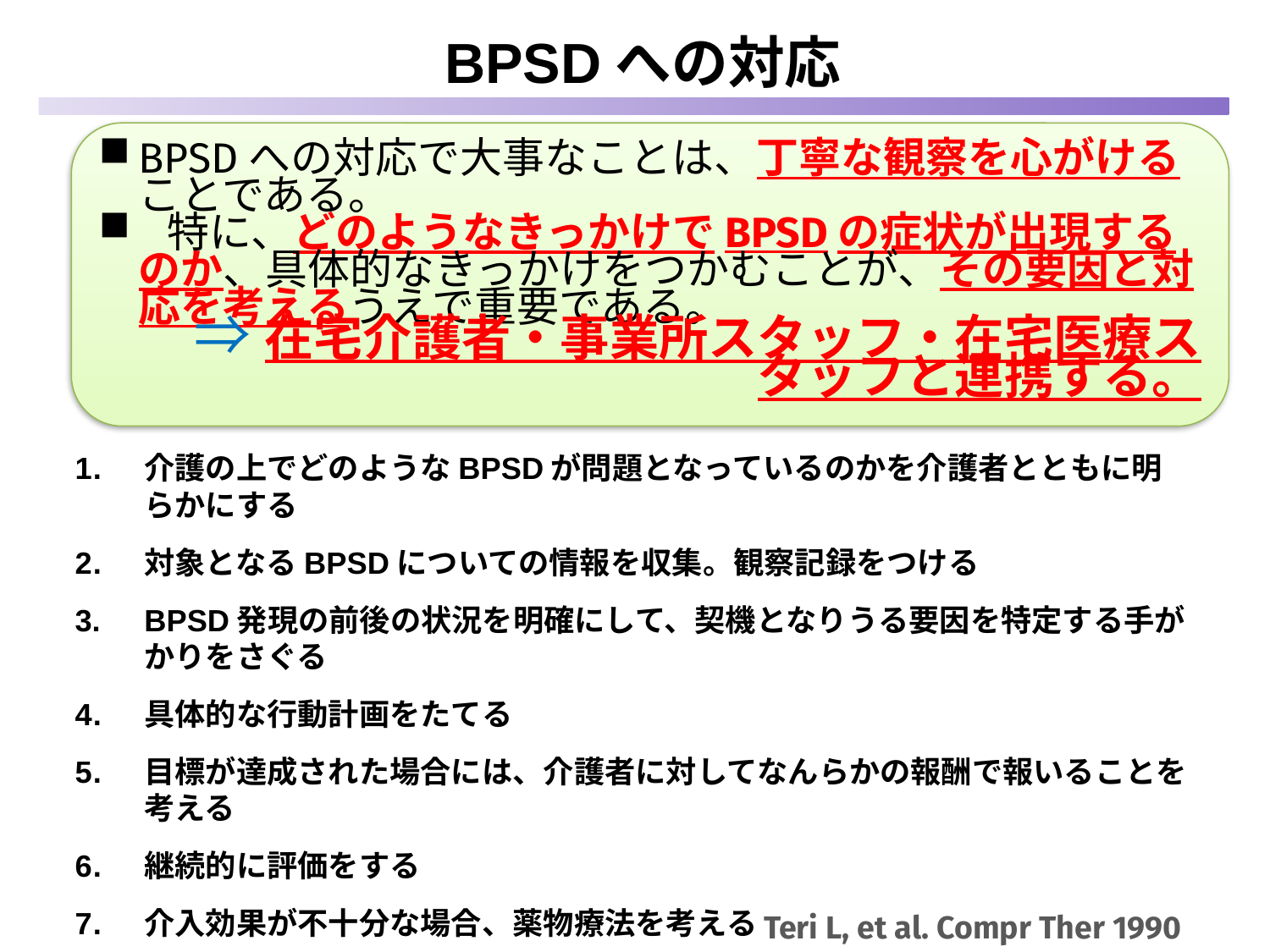

BPSDへの対応

BPSDへの対応で大事なことは、丁寧な観察を心がけることである。
  特に、どのようなきっかけでBPSDの症状が出現するのか、具体的なきっかけをつかむことが、その要因と対応を考えるうえで重要である。
⇒在宅介護者・事業所スタッフ・在宅医療スタッフと連携する。
介護の上でどのようなBPSDが問題となっているのかを介護者とともに明らかにする
対象となるBPSDについての情報を収集。観察記録をつける
BPSD発現の前後の状況を明確にして、契機となりうる要因を特定する手がかりをさぐる
具体的な行動計画をたてる
目標が達成された場合には、介護者に対してなんらかの報酬で報いることを考える
継続的に評価をする
介入効果が不十分な場合、薬物療法を考える
Teri L, et al. Compr Ther 1990